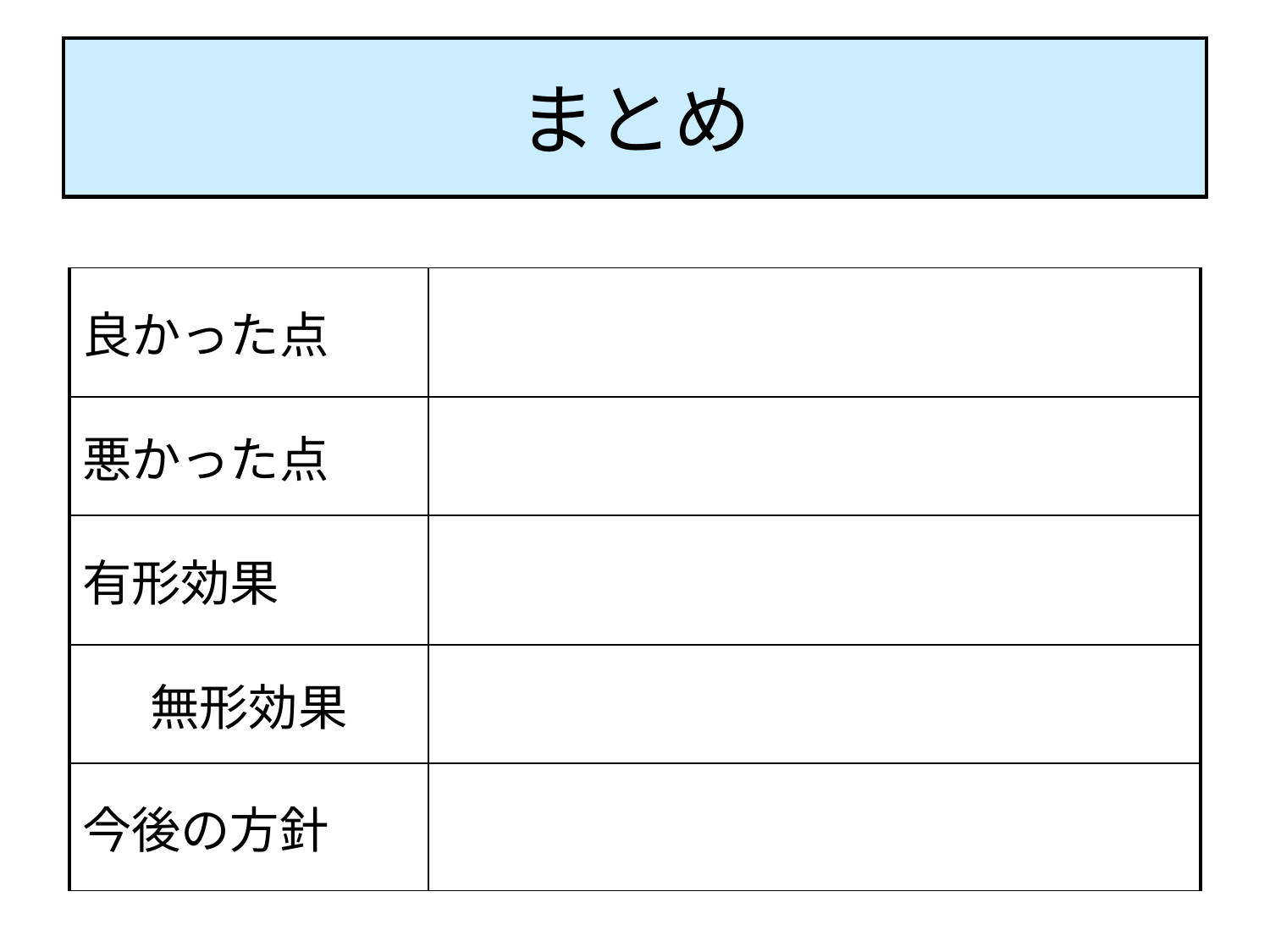

# まとめ
| 良かった点 |  |
| --- | --- |
| 悪かった点 |  |
| 有形効果 |  |
| 無形効果 |  |
| 今後の方針 |  |